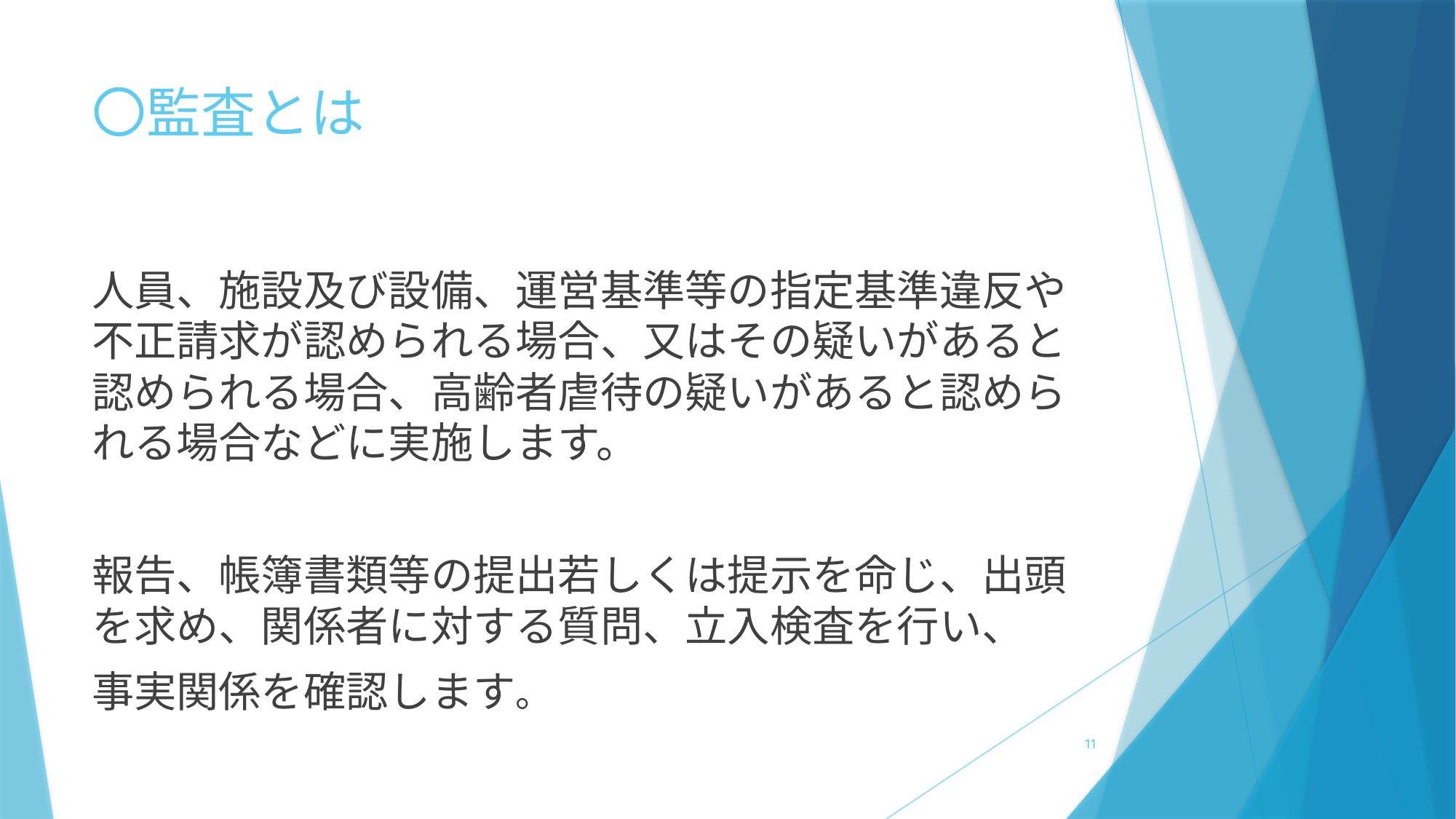

# 〇監査とは
人員、施設及び設備、運営基準等の指定基準違反や不正請求が認められる場合、又はその疑いがあると認められる場合、高齢者虐待の疑いがあると認められる場合などに実施します。

報告、帳簿書類等の提出若しくは提示を命じ、出頭を求め、関係者に対する質問、立入検査を行い、
事実関係を確認します。

11